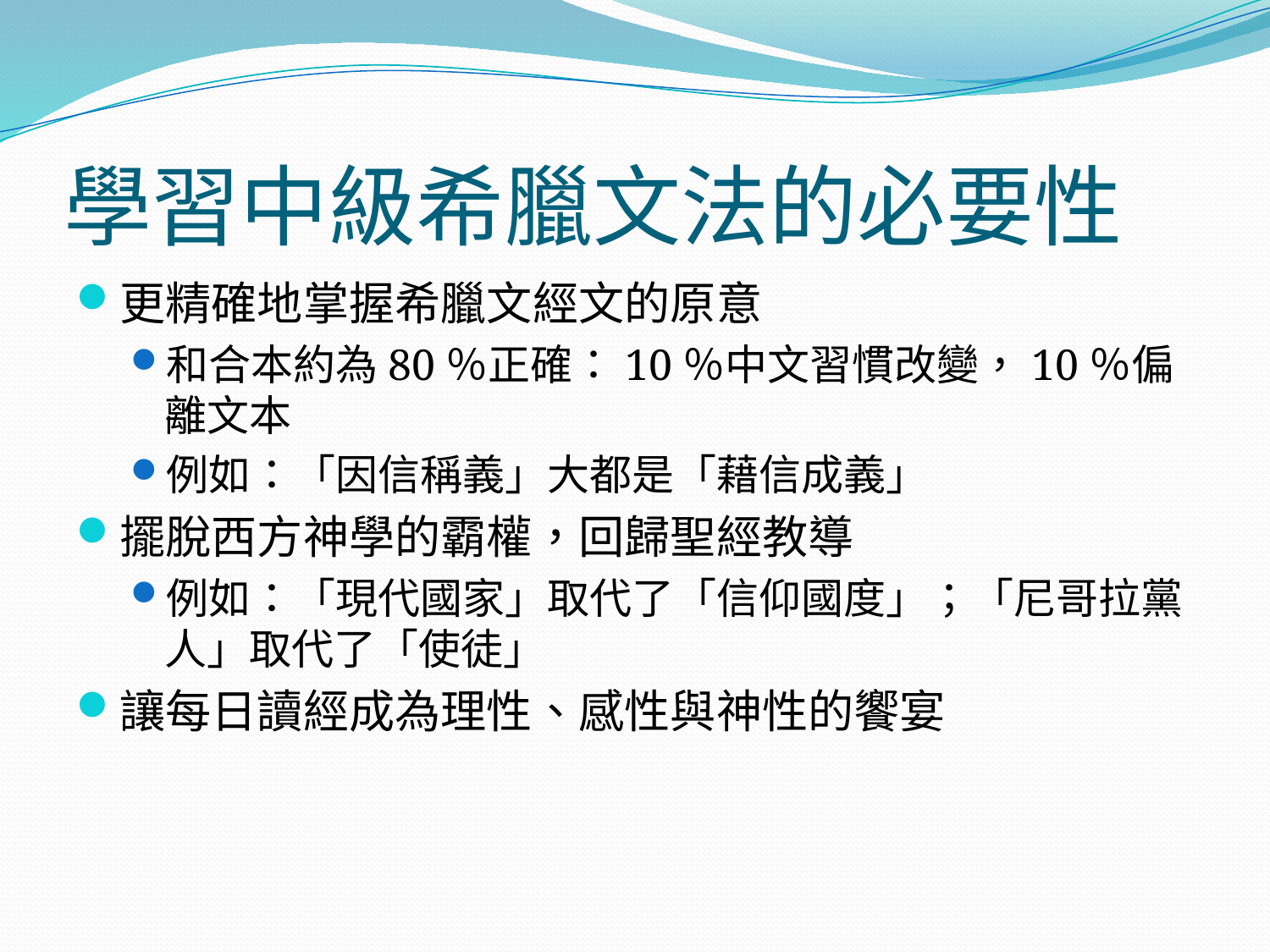

# 學習中級希臘文法的必要性
更精確地掌握希臘文經文的原意
和合本約為80％正確：10％中文習慣改變，10％偏離文本
例如：「因信稱義」大都是「藉信成義」
擺脫西方神學的霸權，回歸聖經教導
例如：「現代國家」取代了「信仰國度」；「尼哥拉黨人」取代了「使徒」
讓每日讀經成為理性、感性與神性的饗宴